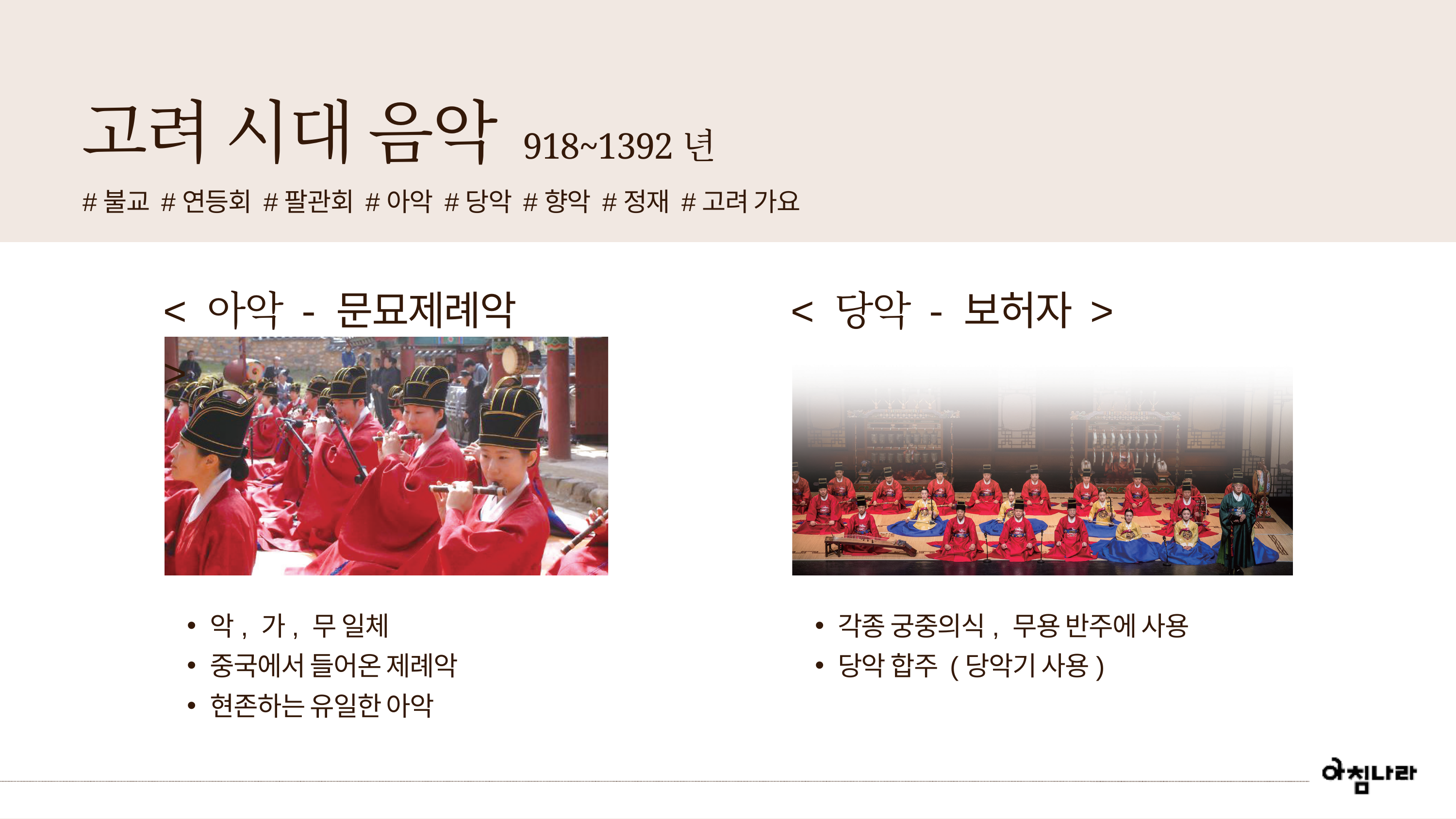

고려 시대 음악
918~1392년
#불교 #연등회 #팔관회 #아악 #당악 #향악 #정재 #고려 가요

< 아악 - 문묘제례악 >
< 당악 - 보허자 >

악, 가, 무 일체
중국에서 들어온 제례악
현존하는 유일한 아악
각종 궁중의식, 무용 반주에 사용
당악 합주 (당악기 사용)